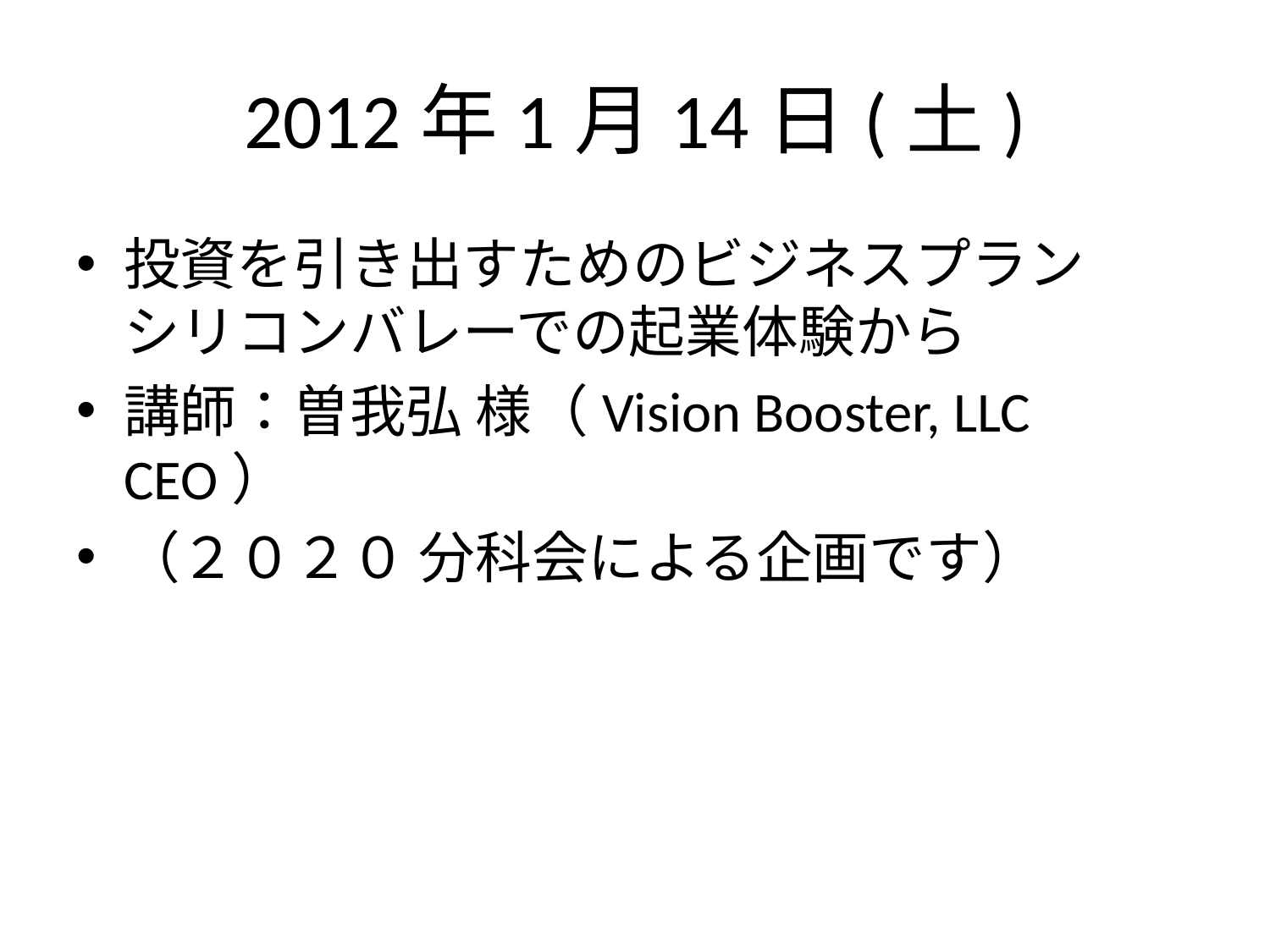

# 2012年1月14日(土)
投資を引き出すためのビジネスプラン　シリコンバレーでの起業体験から
講師：曽我弘 様（Vision Booster, LLC CEO）
（２０２０ 分科会による企画です）